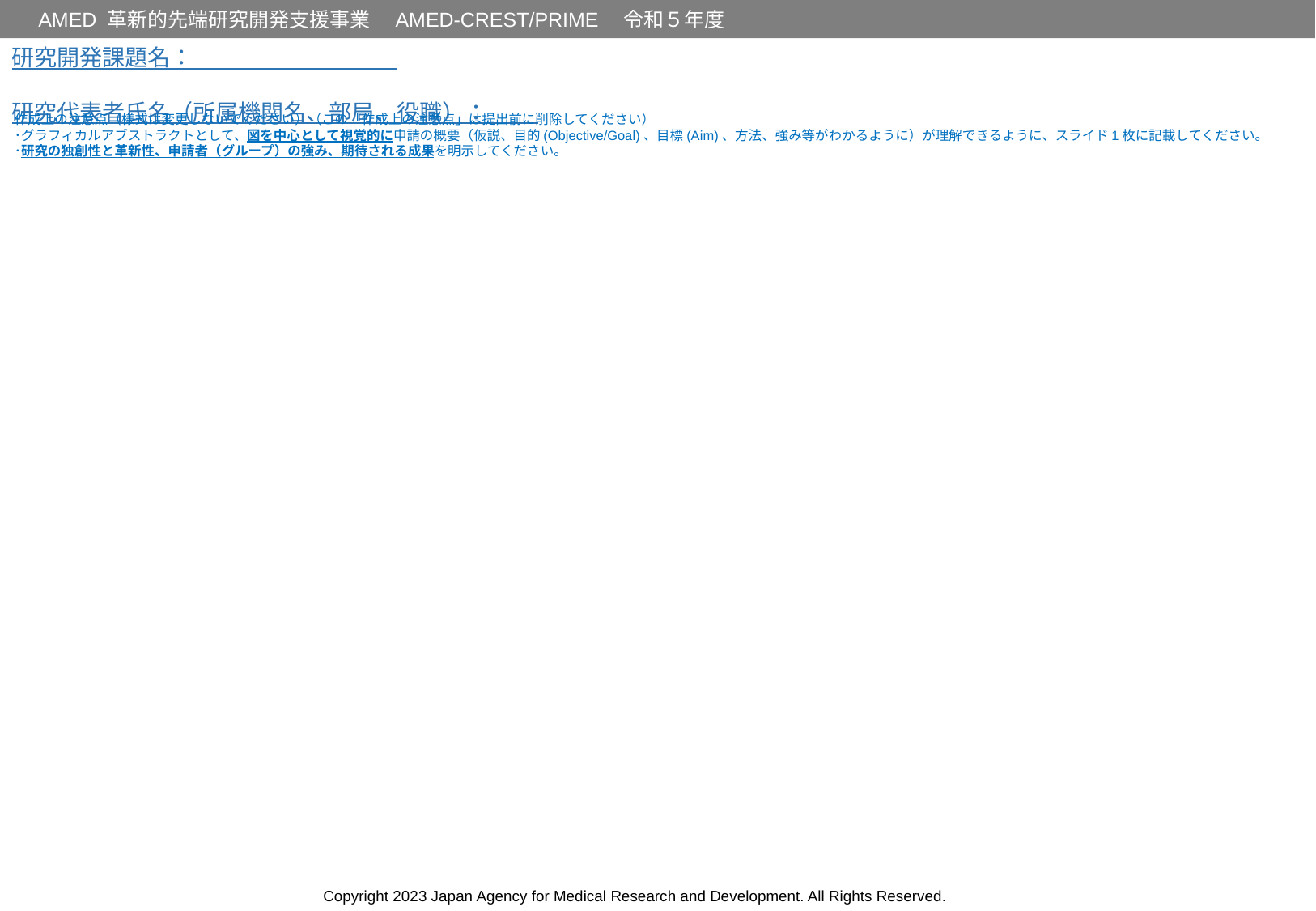

研究開発課題名：
研究代表者氏名（所属機関名、部局、役職）：
作成上の注意点（様式は変更しないでください）（この「作成上の注意点」は提出前に削除してください）
･グラフィカルアブストラクトとして、図を中心として視覚的に申請の概要（仮説、目的(Objective/Goal)、目標(Aim)、方法、強み等がわかるように）が理解できるように、スライド1枚に記載してください。
･研究の独創性と革新性、申請者（グループ）の強み、期待される成果を明示してください。